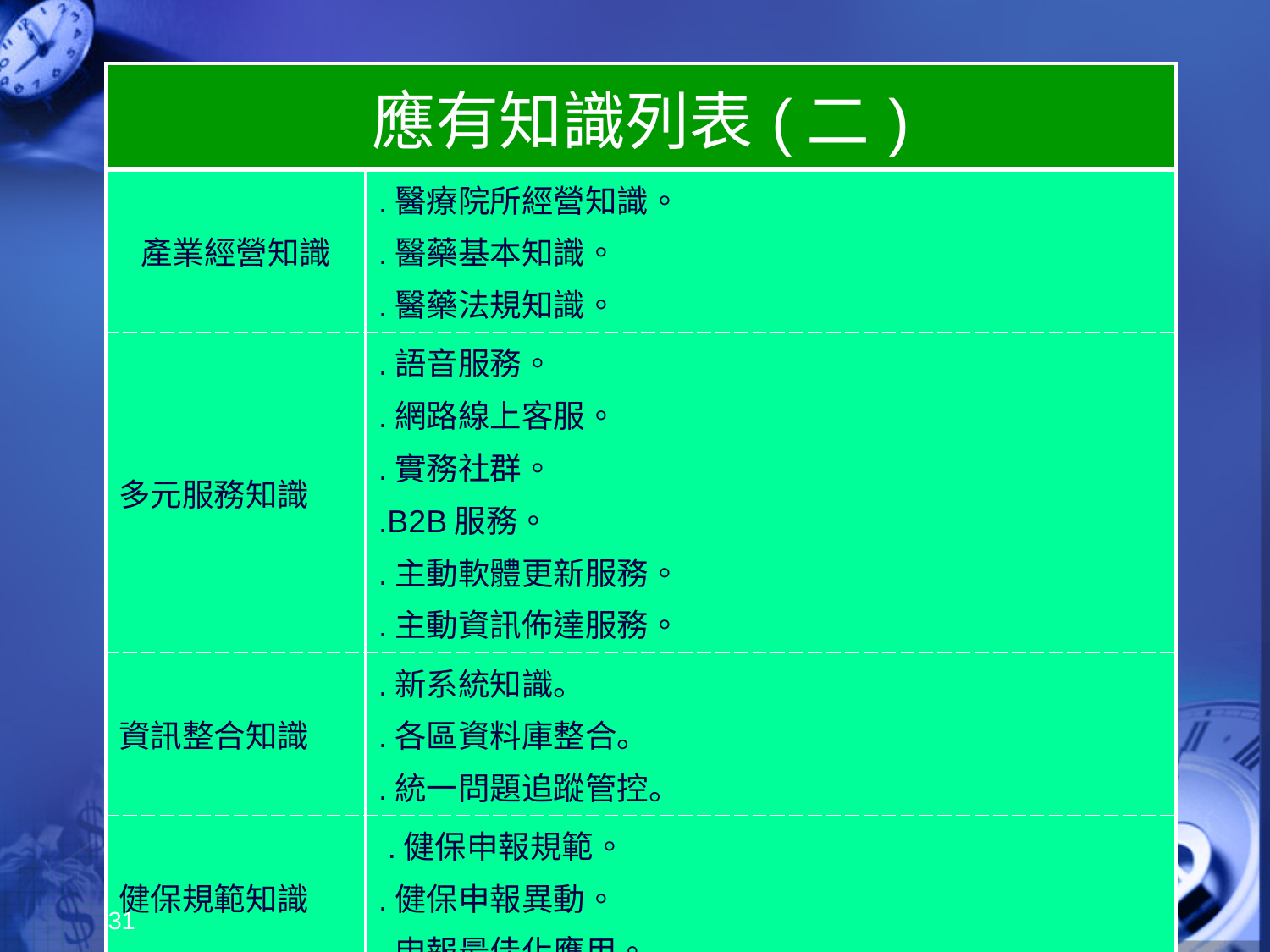

| 應有知識列表(二) |  |
| --- | --- |
| 產業經營知識 | .醫療院所經營知識。 .醫藥基本知識。 .醫藥法規知識。 |
| 多元服務知識 | .語音服務。 .網路線上客服。 .實務社群。 .B2B服務。 .主動軟體更新服務。 .主動資訊佈達服務。 |
| 資訊整合知識 | .新系統知識。 .各區資料庫整合。 .統一問題追蹤管控。 |
| 健保規範知識 | .健保申報規範。 .健保申報異動。 .申報最佳化應用。 |
31